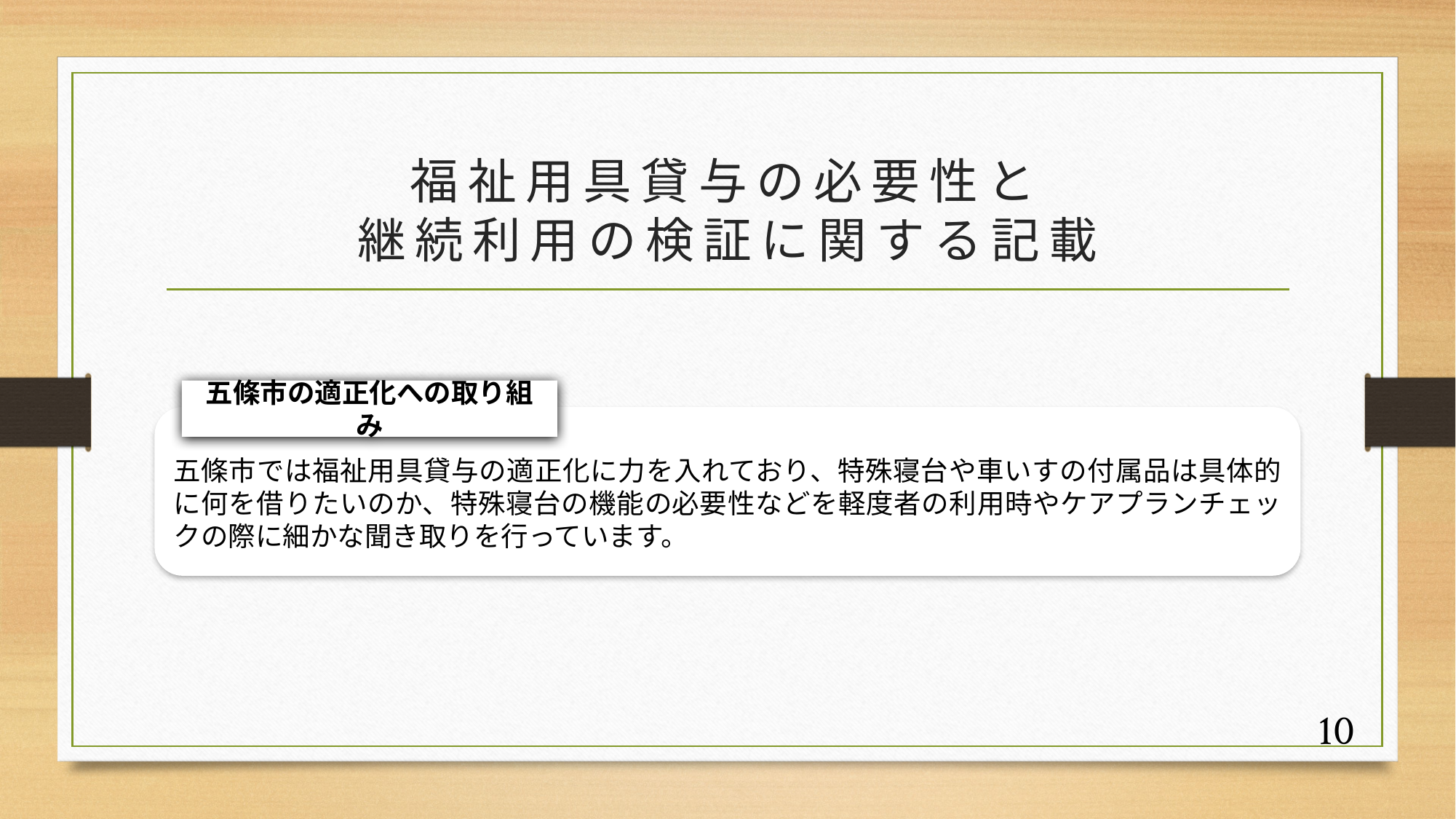

# 福祉用具貸与の必要性と 継続利用の検証に関する記載
五條市の適正化への取り組み

五條市では福祉用具貸与の適正化に力を入れており、特殊寝台や車いすの付属品は具体的に何を借りたいのか、特殊寝台の機能の必要性などを軽度者の利用時やケアプランチェックの際に細かな聞き取りを行っています。
10